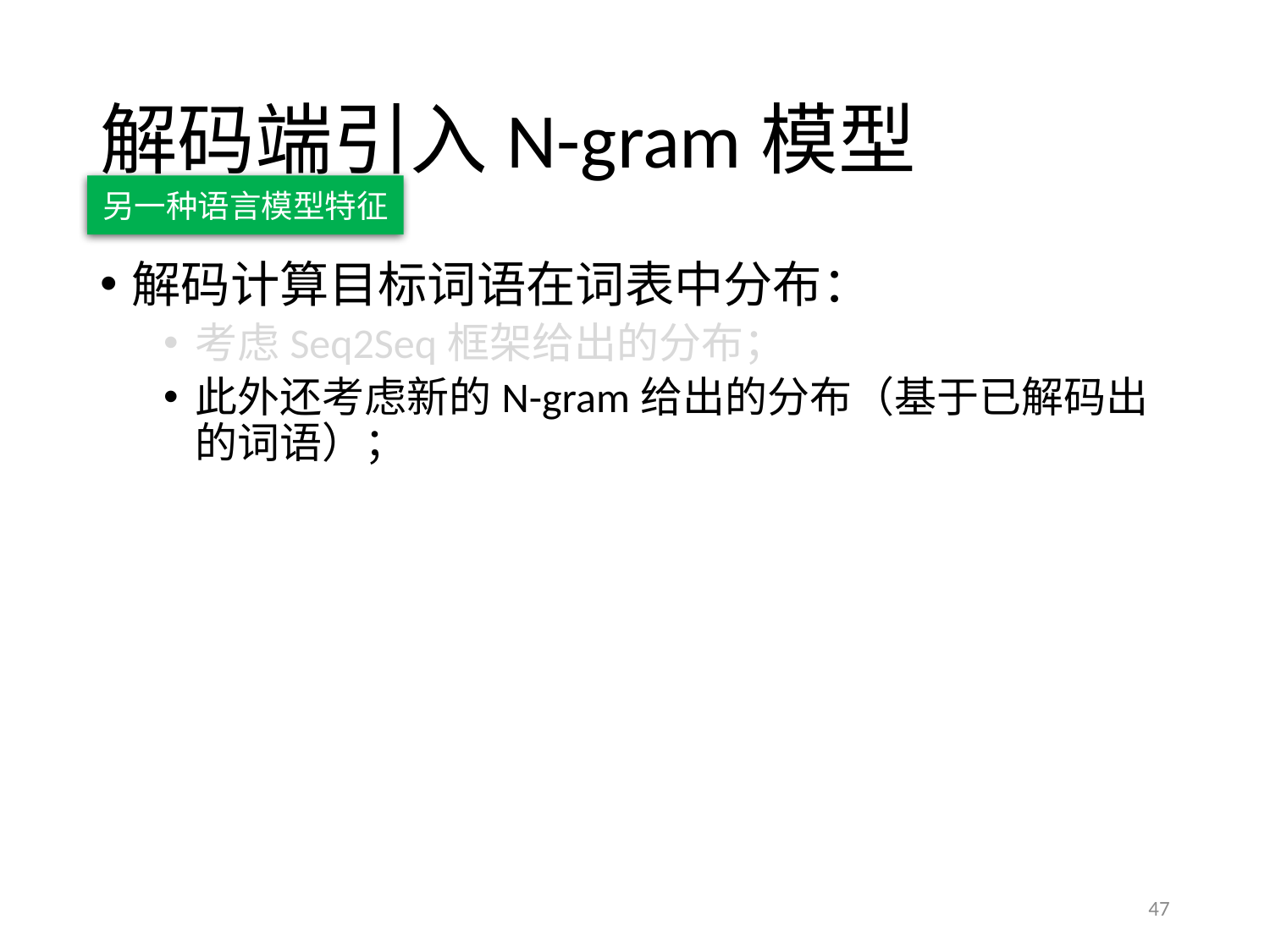

# 解码端引入N-gram模型
另一种语言模型特征
解码计算目标词语在词表中分布：
考虑Seq2Seq框架给出的分布；
此外还考虑新的N-gram给出的分布（基于已解码出的词语）；
47